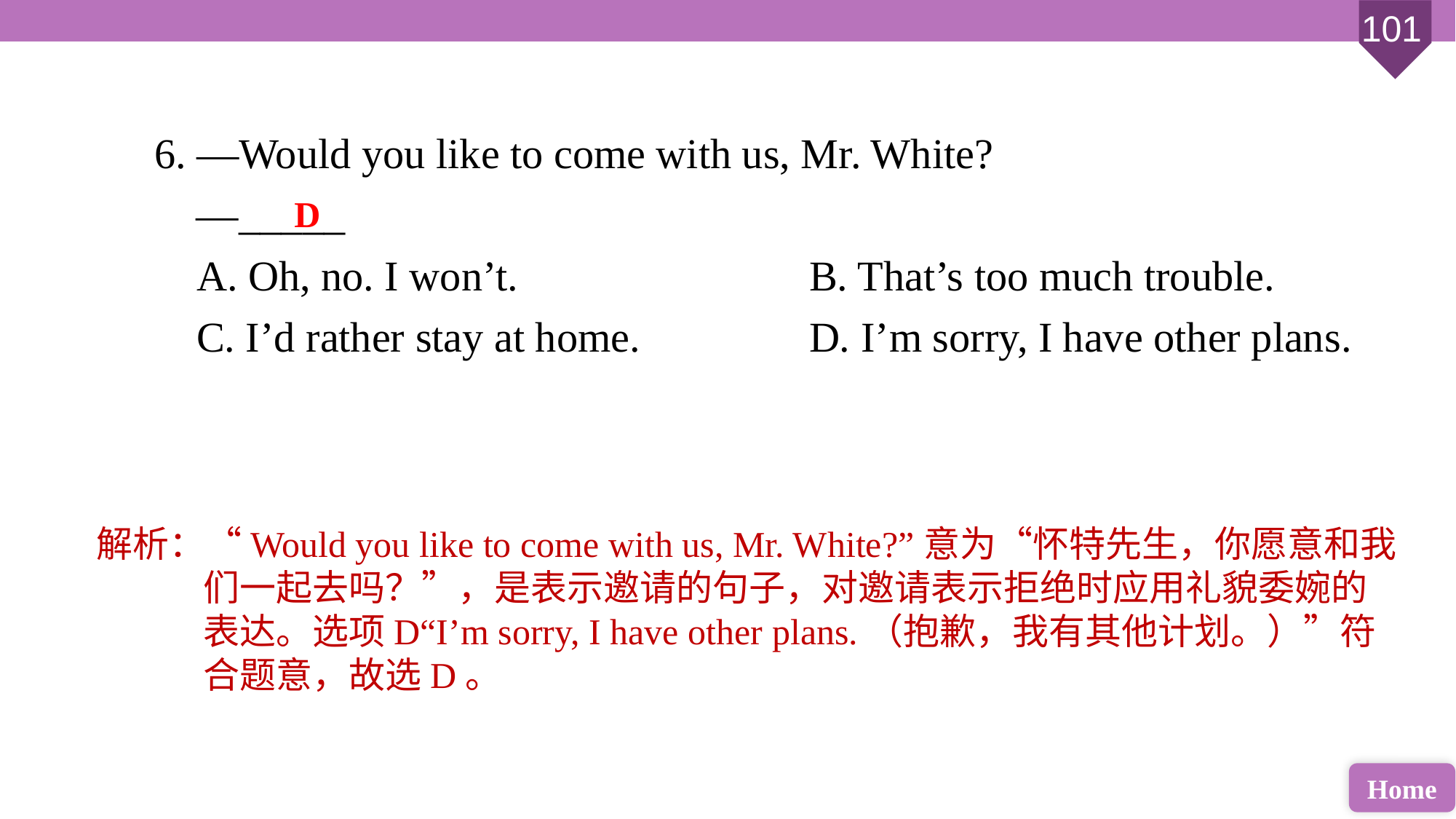

6. —Would you like to come with us, Mr. White?
    —_____
    A. Oh, no. I won’t. 			B. That’s too much trouble.
    C. I’d rather stay at home. 		D. I’m sorry, I have other plans.
D
解析：“Would you like to come with us, Mr. White?”意为“怀特先生，你愿意和我们一起去吗？”，是表示邀请的句子，对邀请表示拒绝时应用礼貌委婉的表达。选项D“I’m sorry, I have other plans.（抱歉，我有其他计划。）”符合题意，故选D。